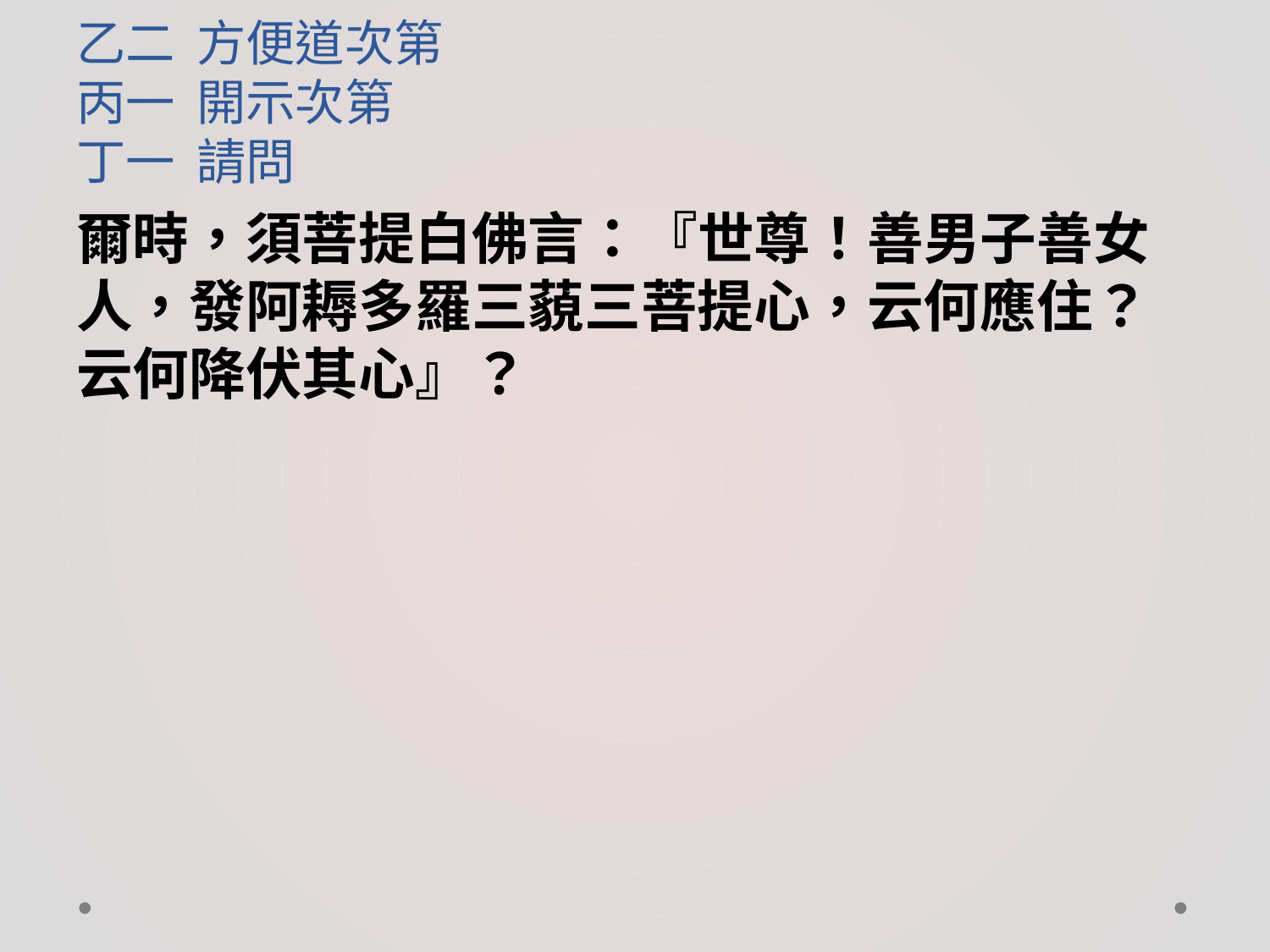

# 乙二  方便道次第 丙一  開示次第 丁一  請問
爾時，須菩提白佛言：『世尊！善男子善女人，發阿耨多羅三藐三菩提心，云何應住？云何降伏其心』？